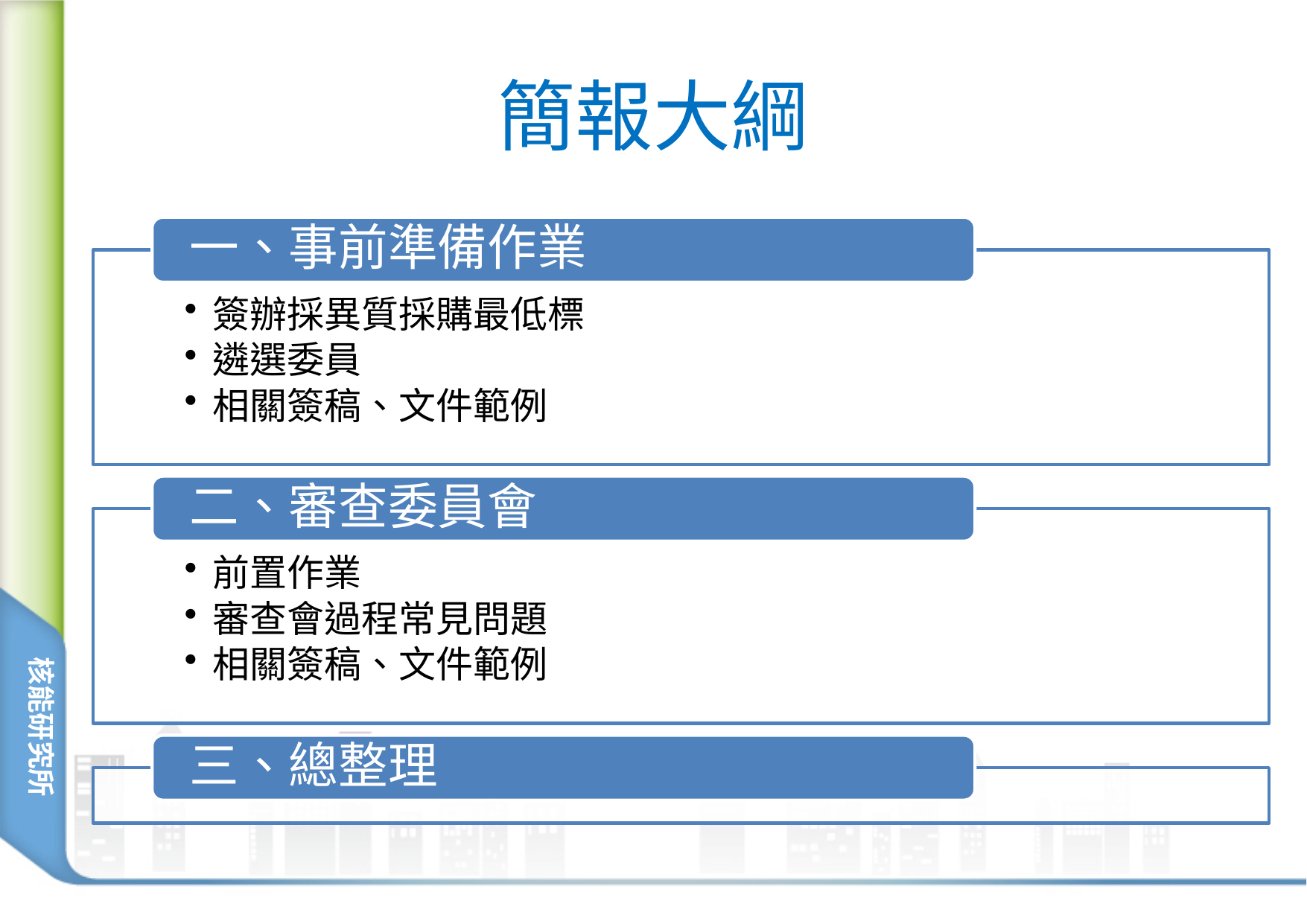

# 簡報大綱
簽辦採異質採購最低標
遴選委員
相關簽稿、文件範例
一、事前準備作業
前置作業
審查會過程常見問題
相關簽稿、文件範例
二、審查委員會
三、總整理